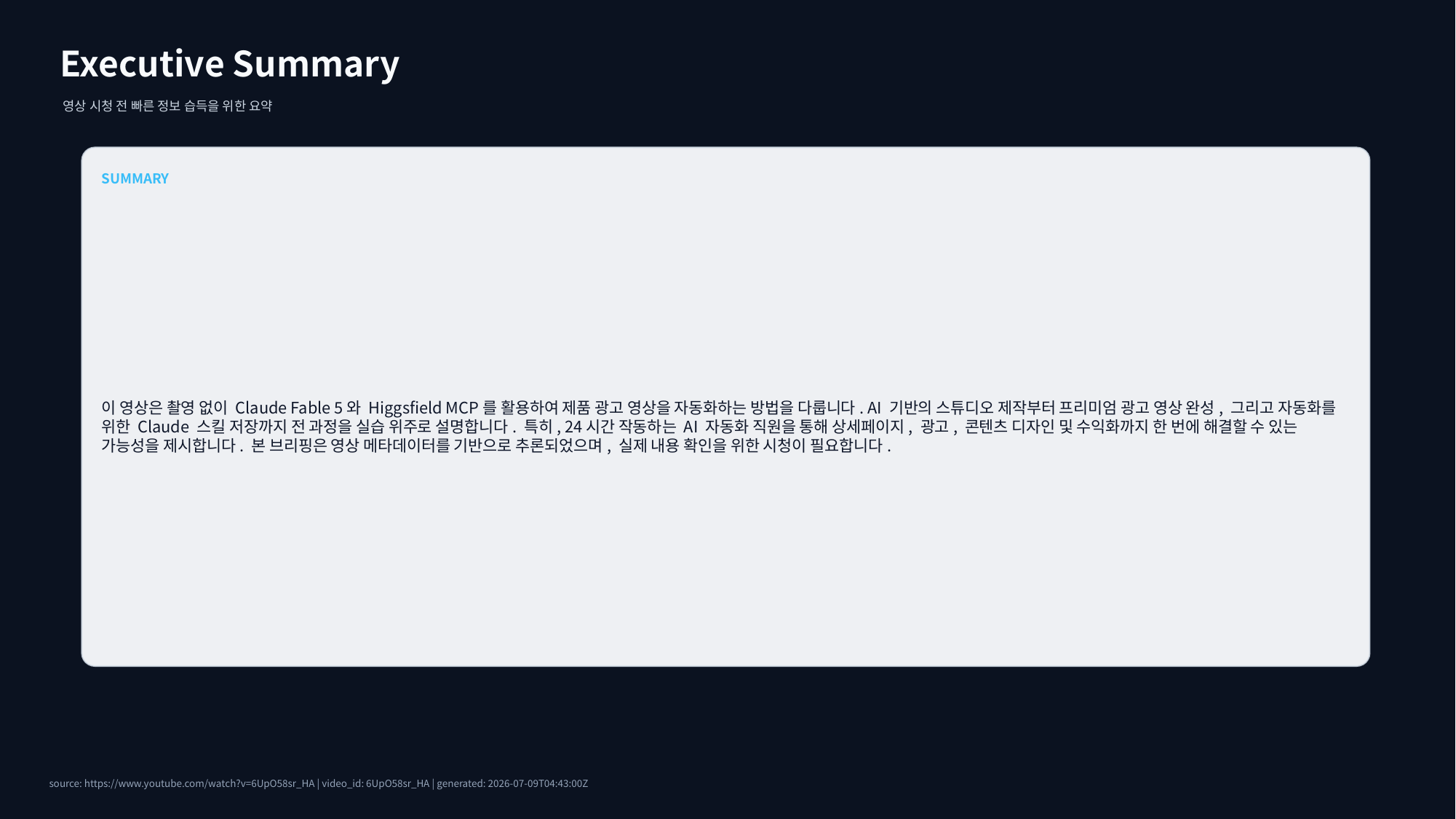

Executive Summary
영상 시청 전 빠른 정보 습득을 위한 요약

SUMMARY
이 영상은 촬영 없이 Claude Fable 5와 Higgsfield MCP를 활용하여 제품 광고 영상을 자동화하는 방법을 다룹니다. AI 기반의 스튜디오 제작부터 프리미엄 광고 영상 완성, 그리고 자동화를 위한 Claude 스킬 저장까지 전 과정을 실습 위주로 설명합니다. 특히, 24시간 작동하는 AI 자동화 직원을 통해 상세페이지, 광고, 콘텐츠 디자인 및 수익화까지 한 번에 해결할 수 있는 가능성을 제시합니다. 본 브리핑은 영상 메타데이터를 기반으로 추론되었으며, 실제 내용 확인을 위한 시청이 필요합니다.
source: https://www.youtube.com/watch?v=6UpO58sr_HA | video_id: 6UpO58sr_HA | generated: 2026-07-09T04:43:00Z